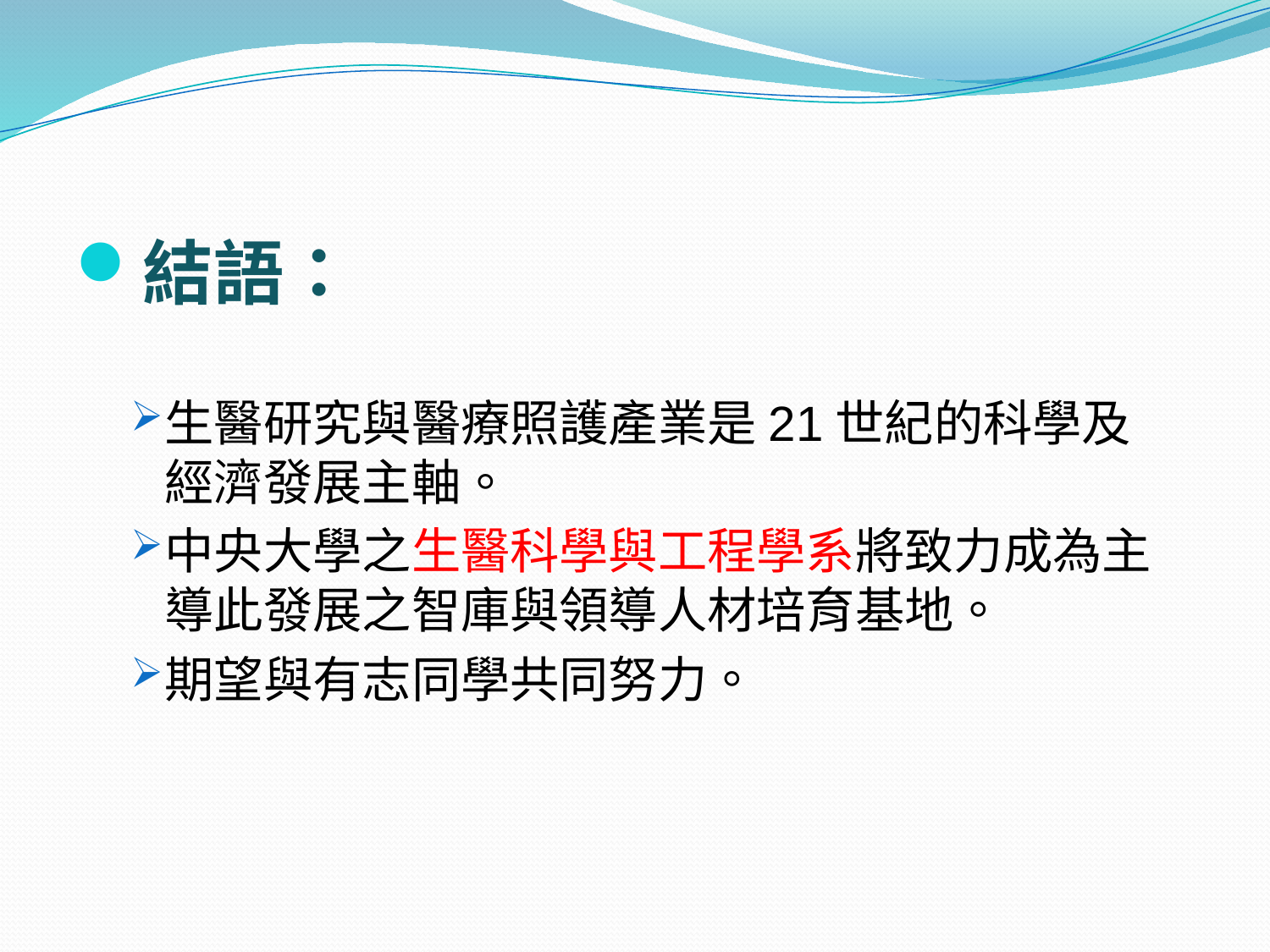

結語：

生醫研究與醫療照護產業是21世紀的科學及經濟發展主軸。
中央大學之生醫科學與工程學系將致力成為主導此發展之智庫與領導人材培育基地。
期望與有志同學共同努力。